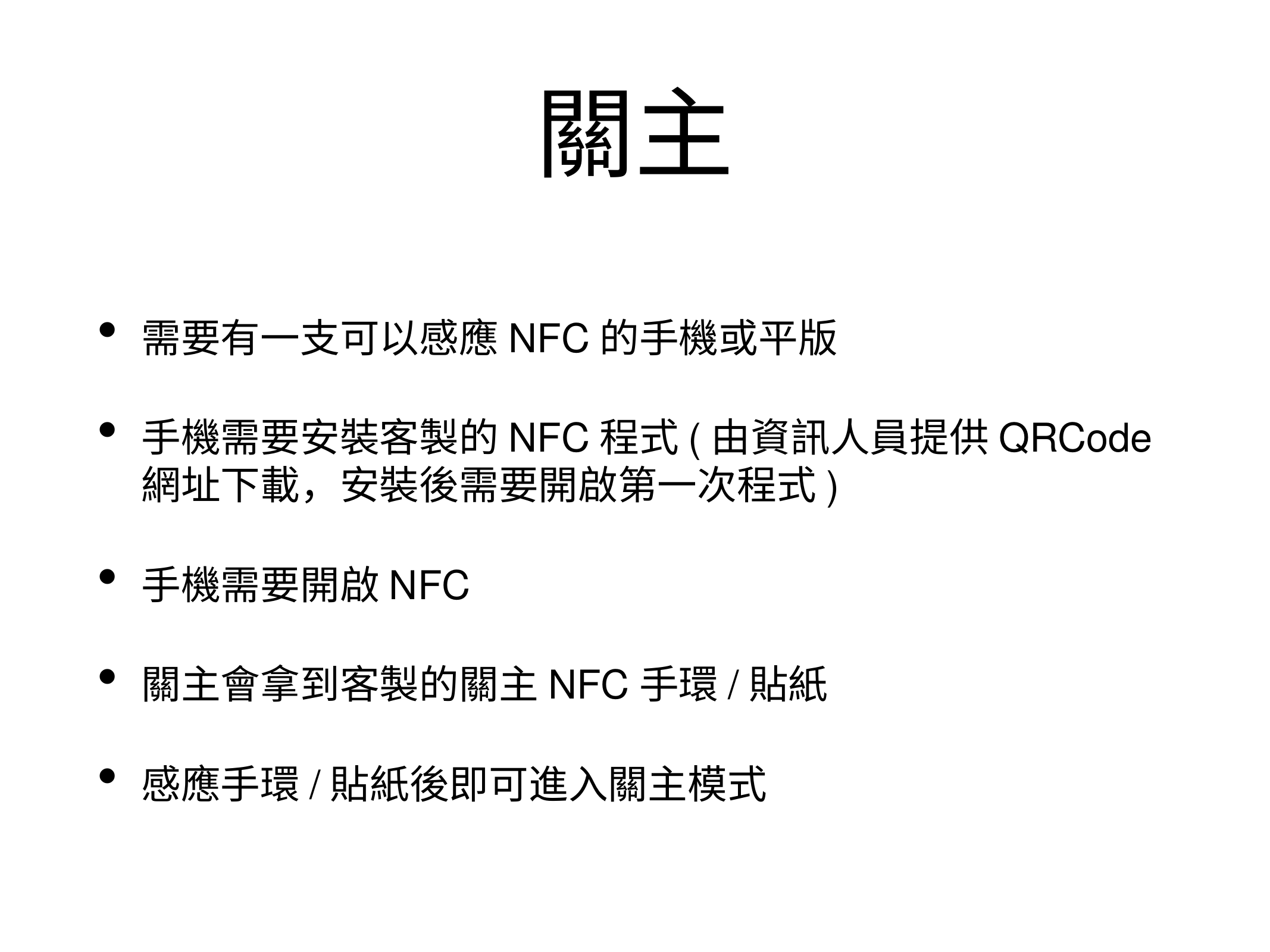

# 關主
需要有一支可以感應NFC的手機或平版
手機需要安裝客製的NFC程式(由資訊人員提供QRCode網址下載，安裝後需要開啟第一次程式)
手機需要開啟NFC
關主會拿到客製的關主NFC手環/貼紙
感應手環/貼紙後即可進入關主模式